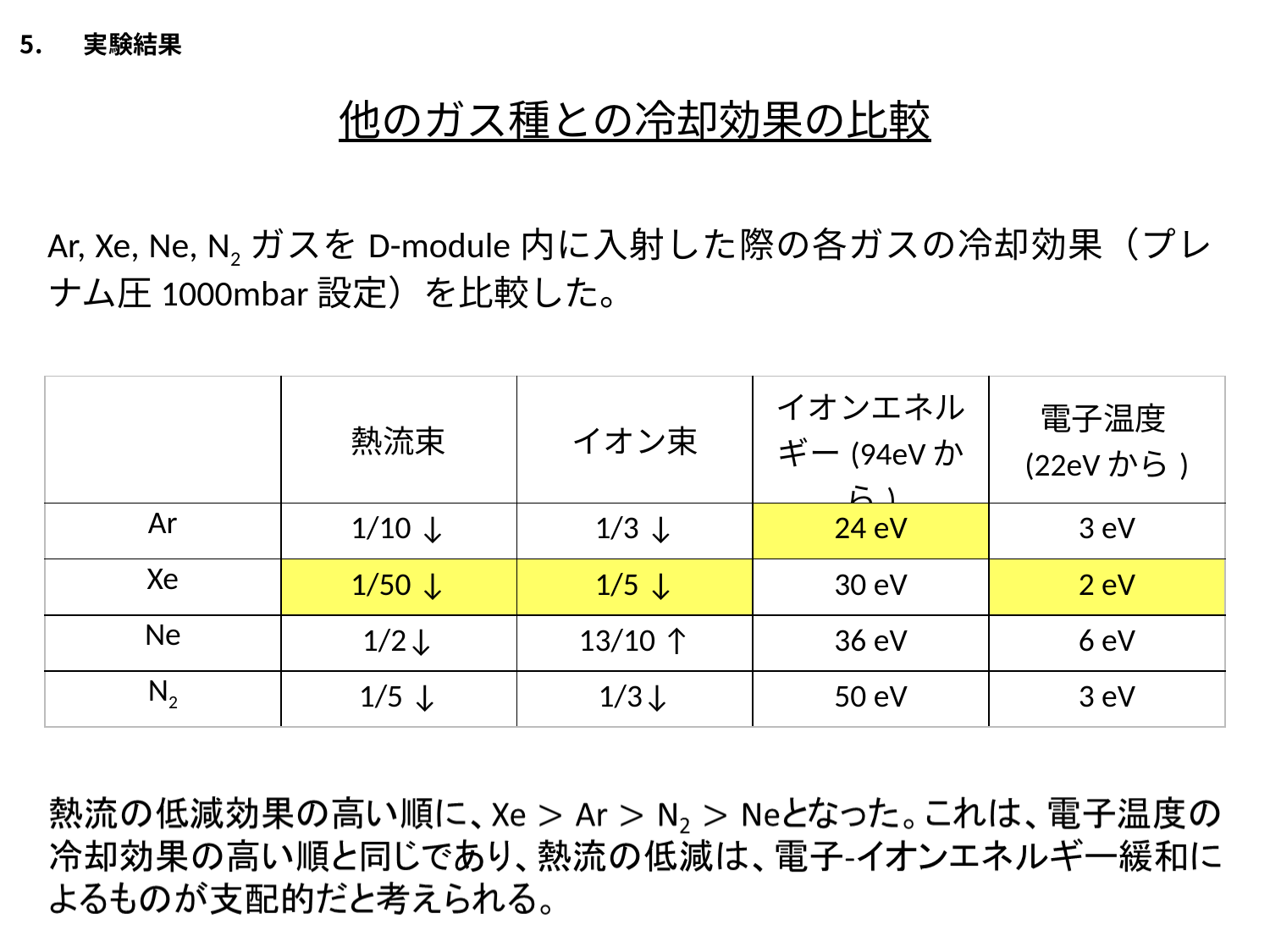

実験結果
# 他のガス種との冷却効果の比較
Ar, Xe, Ne, N2ガスをD-module内に入射した際の各ガスの冷却効果（プレナム圧1000mbar設定）を比較した。
|  | 熱流束 | イオン束 | イオンエネルギー(94eVから) | 電子温度 (22eVから) |
| --- | --- | --- | --- | --- |
| Ar | 1/10 ↓ | 1/3 ↓ | 24 eV | 3 eV |
| Xe | 1/50 ↓ | 1/5 ↓ | 30 eV | 2 eV |
| Ne | 1/2↓ | 13/10 ↑ | 36 eV | 6 eV |
| N2 | 1/5 ↓ | 1/3↓ | 50 eV | 3 eV |